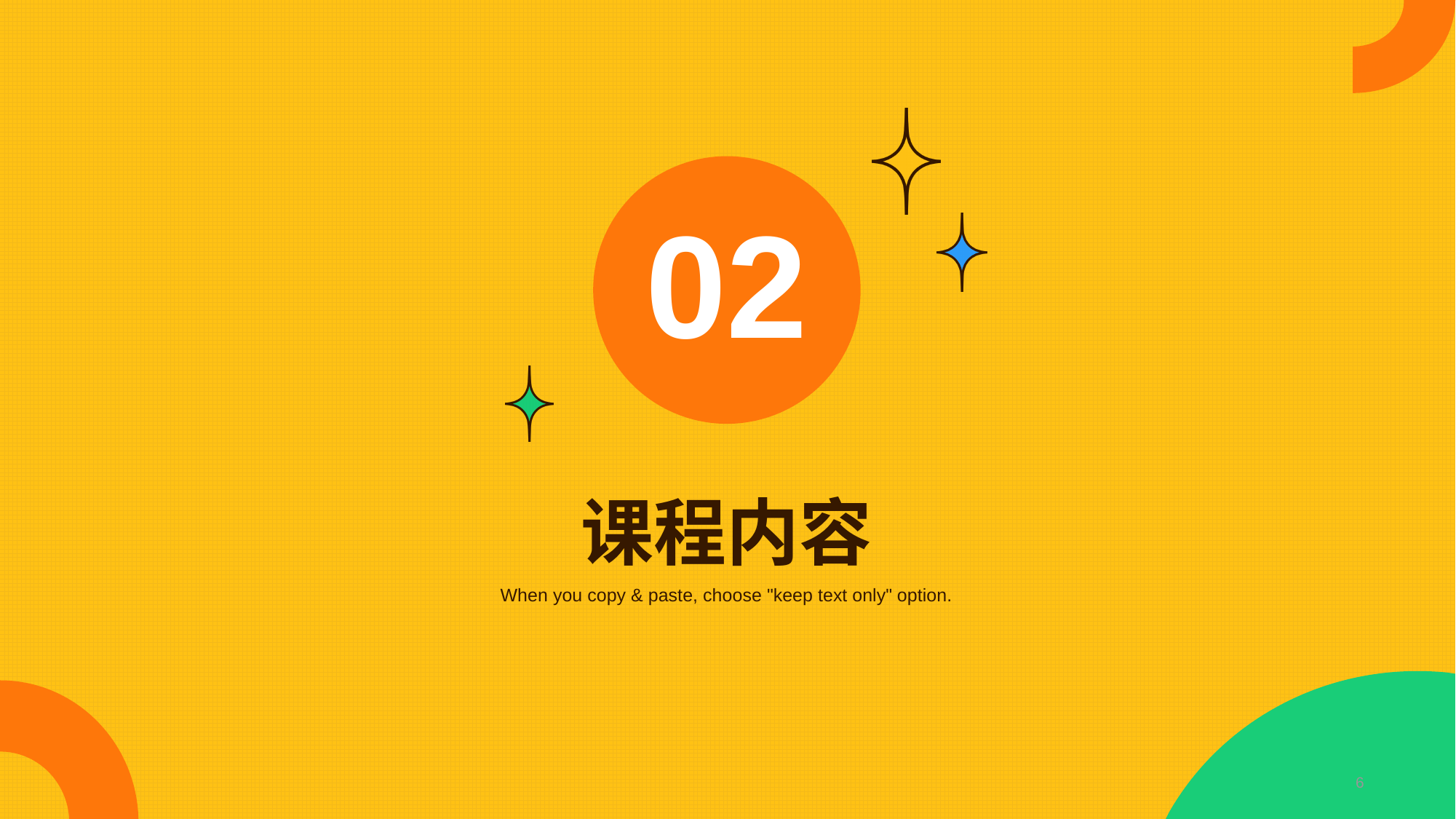

02
# 课程内容
When you copy & paste, choose "keep text only" option.
6